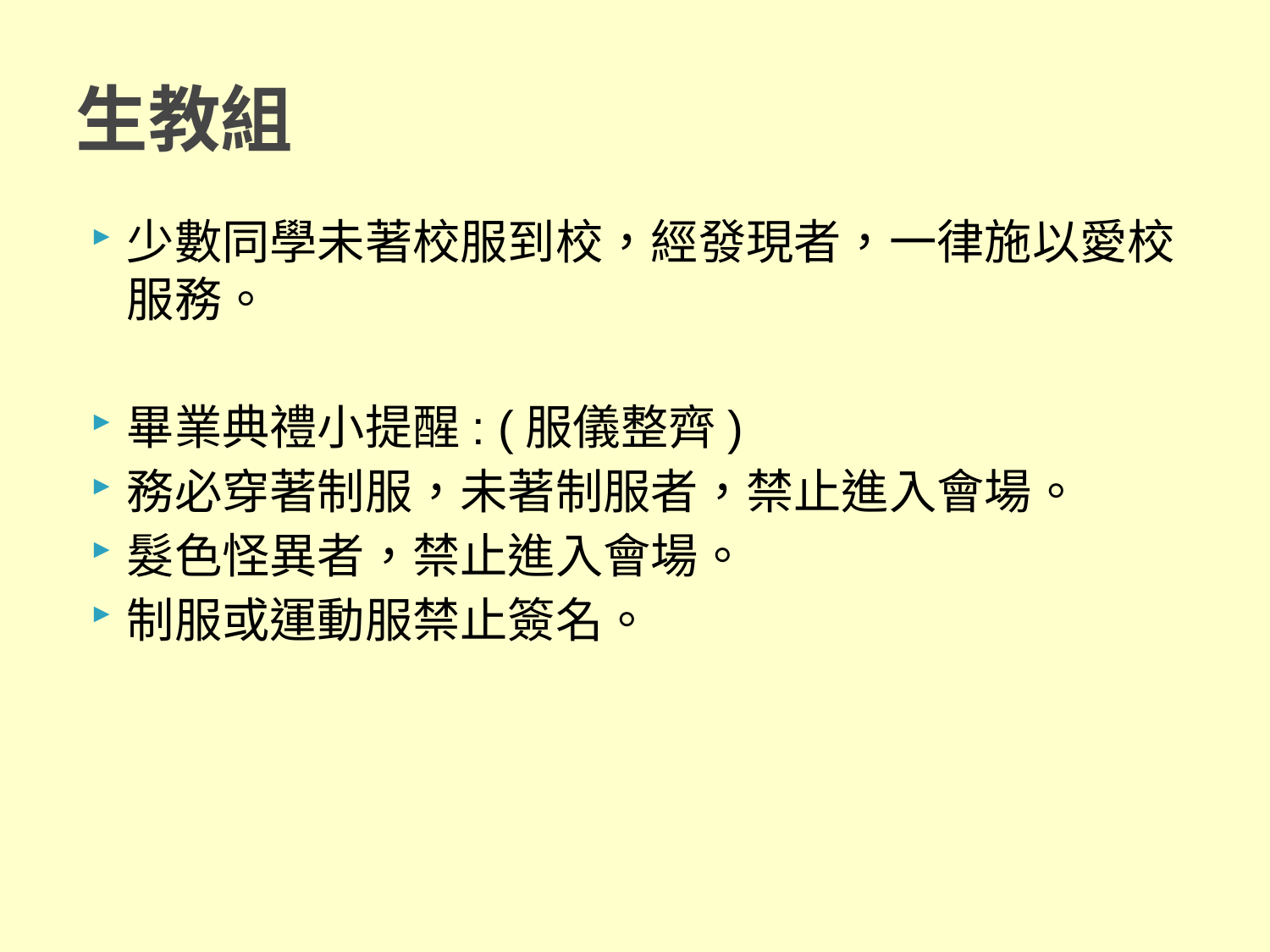

# 生教組
少數同學未著校服到校，經發現者，一律施以愛校服務。

畢業典禮小提醒: (服儀整齊)
務必穿著制服，未著制服者，禁止進入會場。
髮色怪異者，禁止進入會場。
制服或運動服禁止簽名。